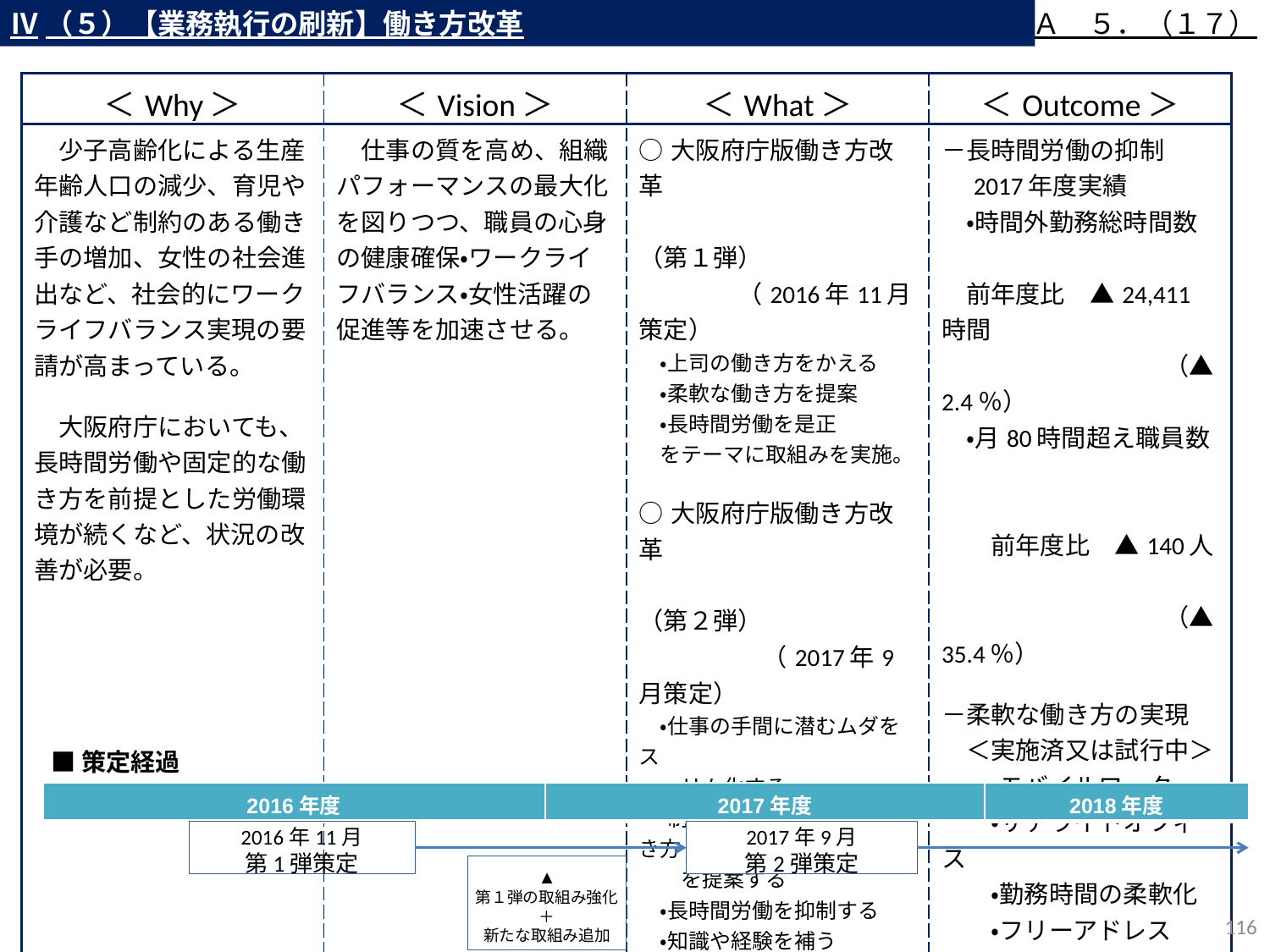

Ⅳ（５）【業務執行の刷新】働き方改革
Ａ　５．（１７）
| ＜Why＞ | ＜Vision＞ | ＜What＞ | ＜Outcome＞ |
| --- | --- | --- | --- |
| 少子高齢化による生産年齢人口の減少、育児や介護など制約のある働き手の増加、女性の社会進出など、社会的にワークライフバランス実現の要請が高まっている。 　大阪府庁においても、長時間労働や固定的な働き方を前提とした労働環境が続くなど、状況の改善が必要。 | 仕事の質を高め、組織パフォーマンスの最大化を図りつつ、職員の心身の健康確保・ワークライフバランス・女性活躍の促進等を加速させる。 | ○大阪府庁版働き方改革　　　　　　　 　　　　　　　　　　　（第１弾） 　　　　（2016年11月策定） 　・上司の働き方をかえる 　・柔軟な働き方を提案 　・長時間労働を是正 　をテーマに取組みを実施。 ○大阪府庁版働き方改革 　　　　　　　　　　　（第２弾） 　　　　　（2017年9月策定） 　・仕事の手間に潜むムダをス　 　　リム化する 　・制約をなくし、柔軟な働き方 　　を提案する 　・長時間労働を抑制する 　・知識や経験を補う 　・庁内推進体制と部局の取組 　 サポート をテーマに取組みを 実施。 | －長時間労働の抑制 　2017年度実績 　・時間外勤務総時間数　 　前年度比　▲24,411時間　　　　　　　 　　　　　　　　　（▲2.4％） 　・月80時間超え職員数　　　　　　　　　　　　　 　　前年度比　▲140人　 　　　　　　　　　（▲35.4％） －柔軟な働き方の実現 　＜実施済又は試行中＞ 　　・モバイルワーク 　　・サテライトオフィス 　　・勤務時間の柔軟化 　　・フリーアドレス　など －ＩＣＴを活用した業務改善 　・音声認識技術（ＡＩ）を活用 　　した議事録等の作成支援　　　　　 　　　　　　　　　　　　　　　など |
■策定経過
| 2016年度 | 2017年度 | 2018年度 |
| --- | --- | --- |
2016年11月
第1弾策定
2017年9月
第2弾策定
▲
第１弾の取組み強化
＋
新たな取組み追加
116